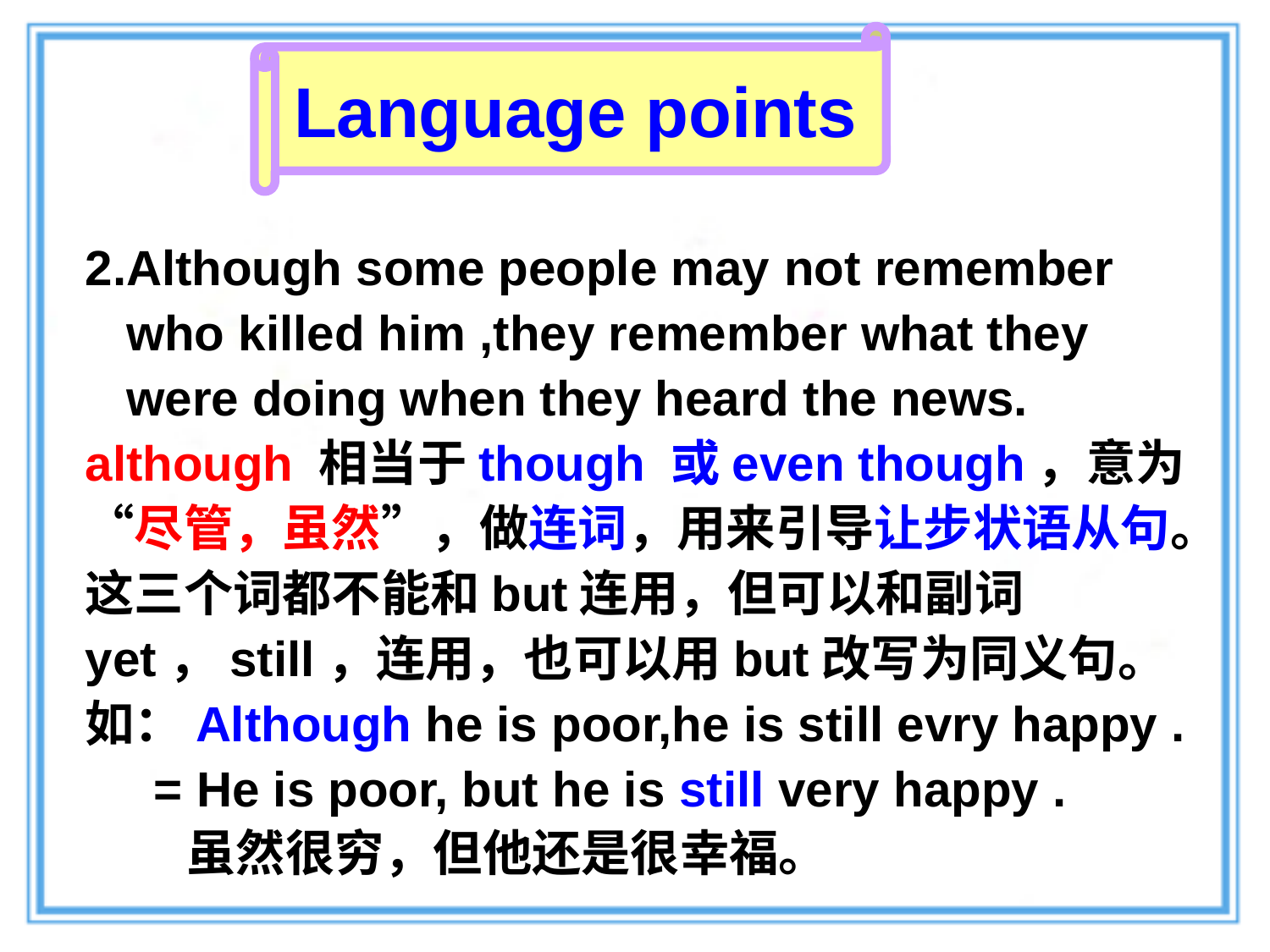

Language points
2.Although some people may not remember
   who killed him ,they remember what they
   were doing when they heard the news.
although 相当于though 或even though，意为“尽管，虽然”，做连词，用来引导让步状语从句。这三个词都不能和but连用，但可以和副词yet，still，连用，也可以用but改写为同义句。
如：Although he is poor,he is still evry happy .
     = He is poor, but he is still very happy .
        虽然很穷，但他还是很幸福。